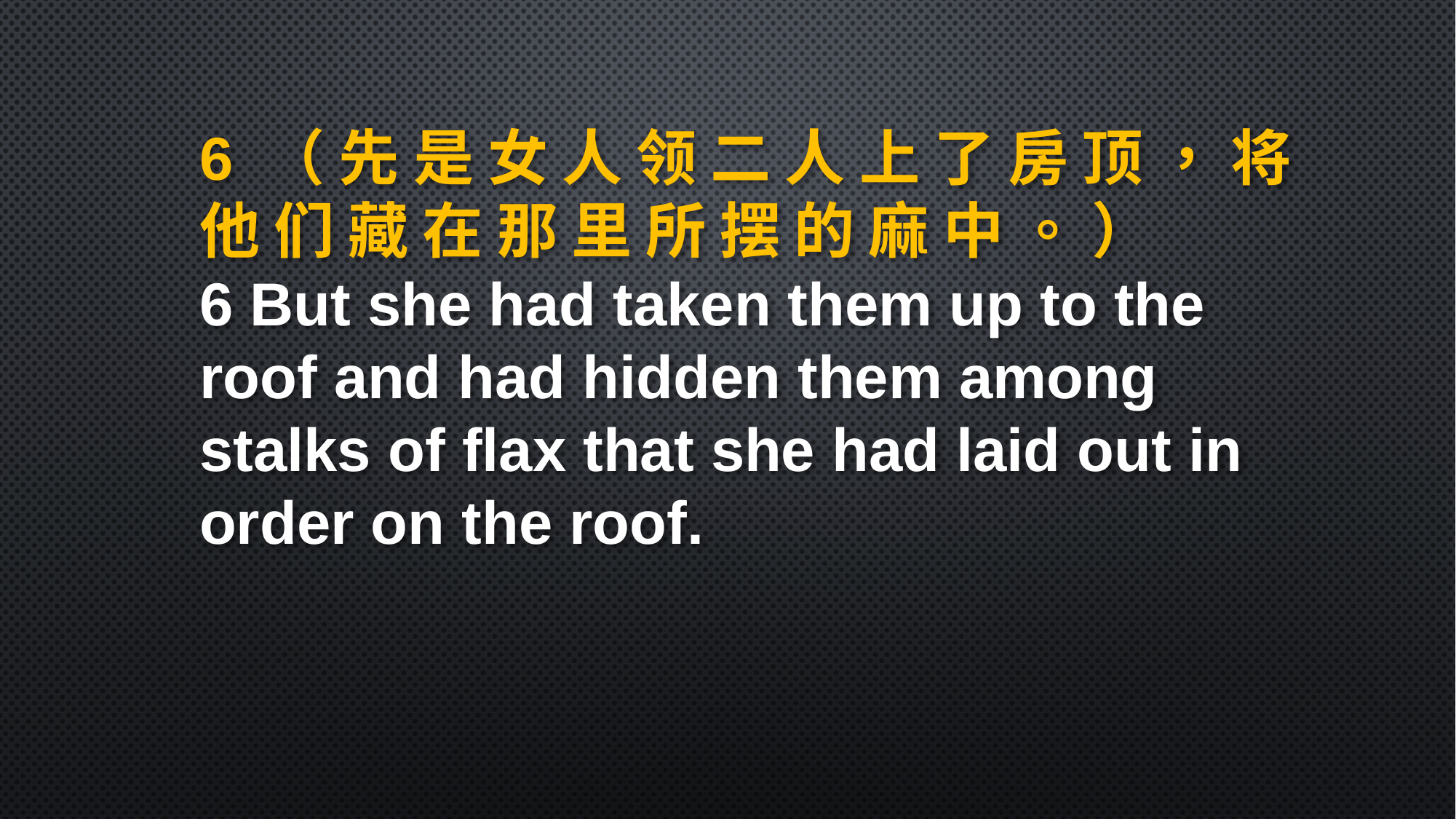

6 （ 先 是 女 人 领 二 人 上 了 房 顶 ， 将 他 们 藏 在 那 里 所 摆 的 麻 中 。 ）
6 But she had taken them up to the roof and had hidden them among stalks of flax that she had laid out in order on the roof.